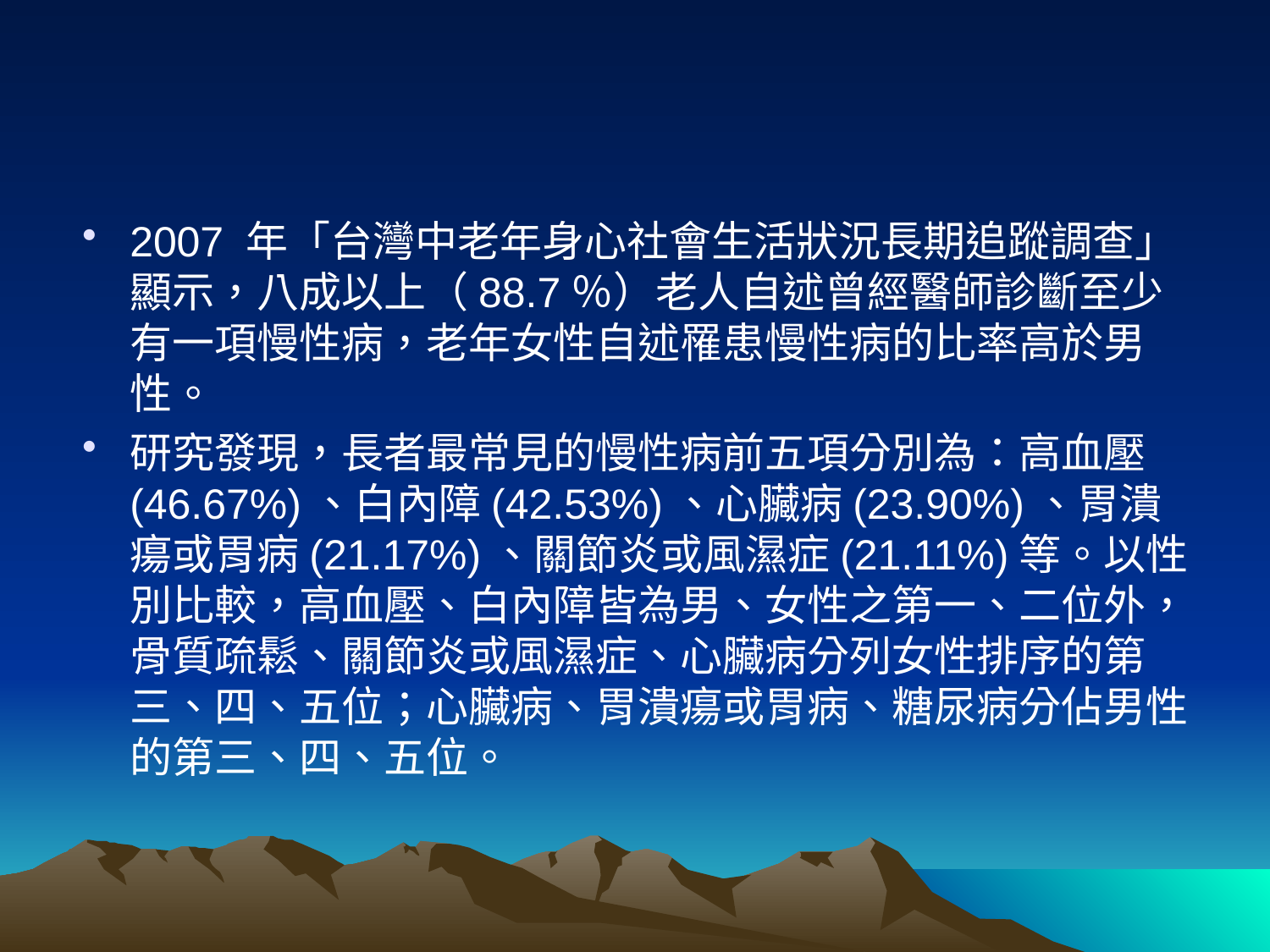

#
2007 年「台灣中老年身心社會生活狀況長期追蹤調查」顯示，八成以上（88.7％）老人自述曾經醫師診斷至少有一項慢性病，老年女性自述罹患慢性病的比率高於男性。
研究發現，長者最常見的慢性病前五項分別為：高血壓(46.67%)、白內障(42.53%)、心臟病(23.90%)、胃潰瘍或胃病(21.17%)、關節炎或風濕症(21.11%)等。以性別比較，高血壓、白內障皆為男、女性之第一、二位外，骨質疏鬆、關節炎或風濕症、心臟病分列女性排序的第三、四、五位；心臟病、胃潰瘍或胃病、糖尿病分佔男性的第三、四、五位。